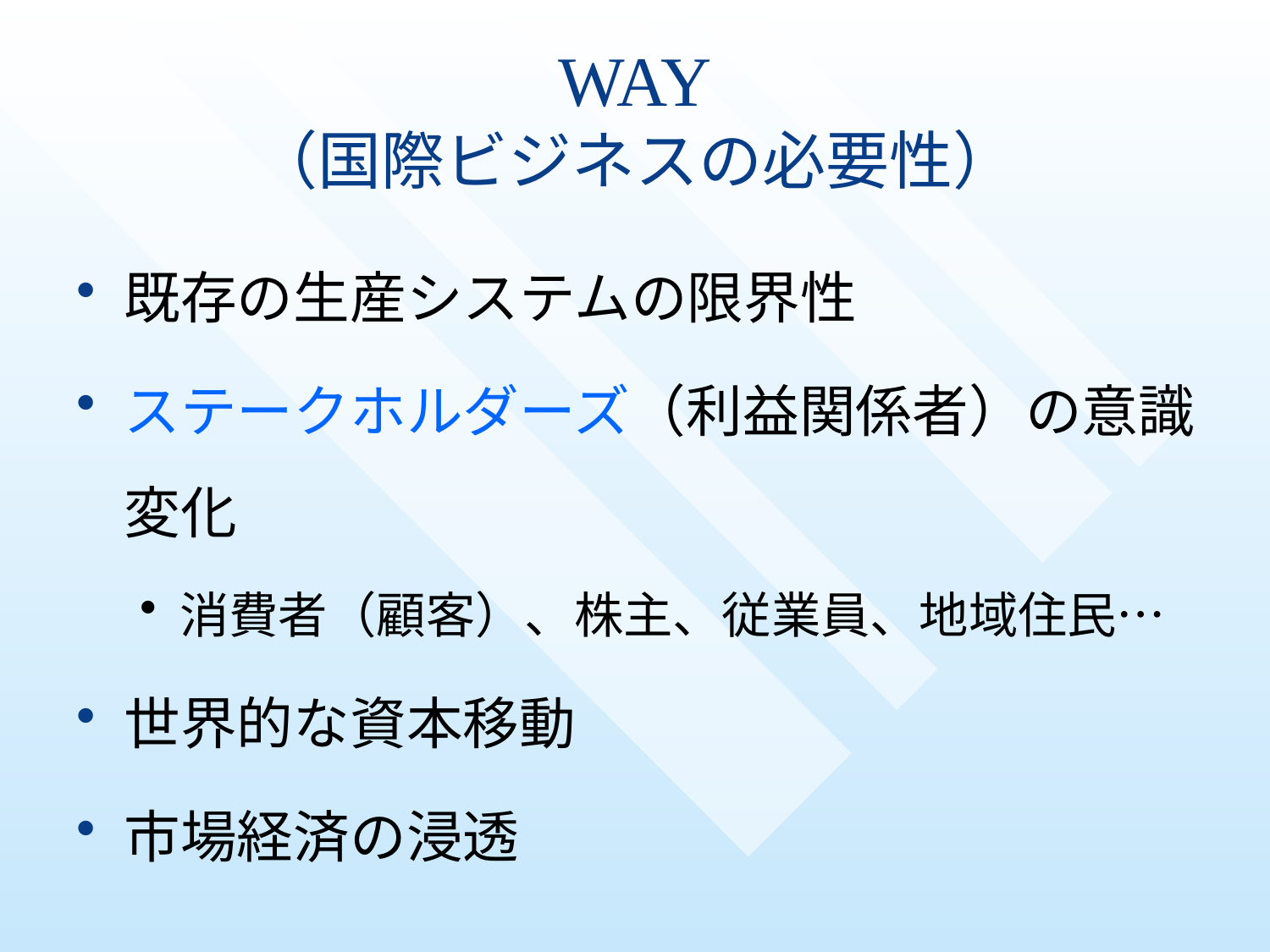

# WAY （国際ビジネスの必要性）
既存の生産システムの限界性
ステークホルダーズ（利益関係者）の意識変化
消費者（顧客）、株主、従業員、地域住民…
世界的な資本移動
市場経済の浸透